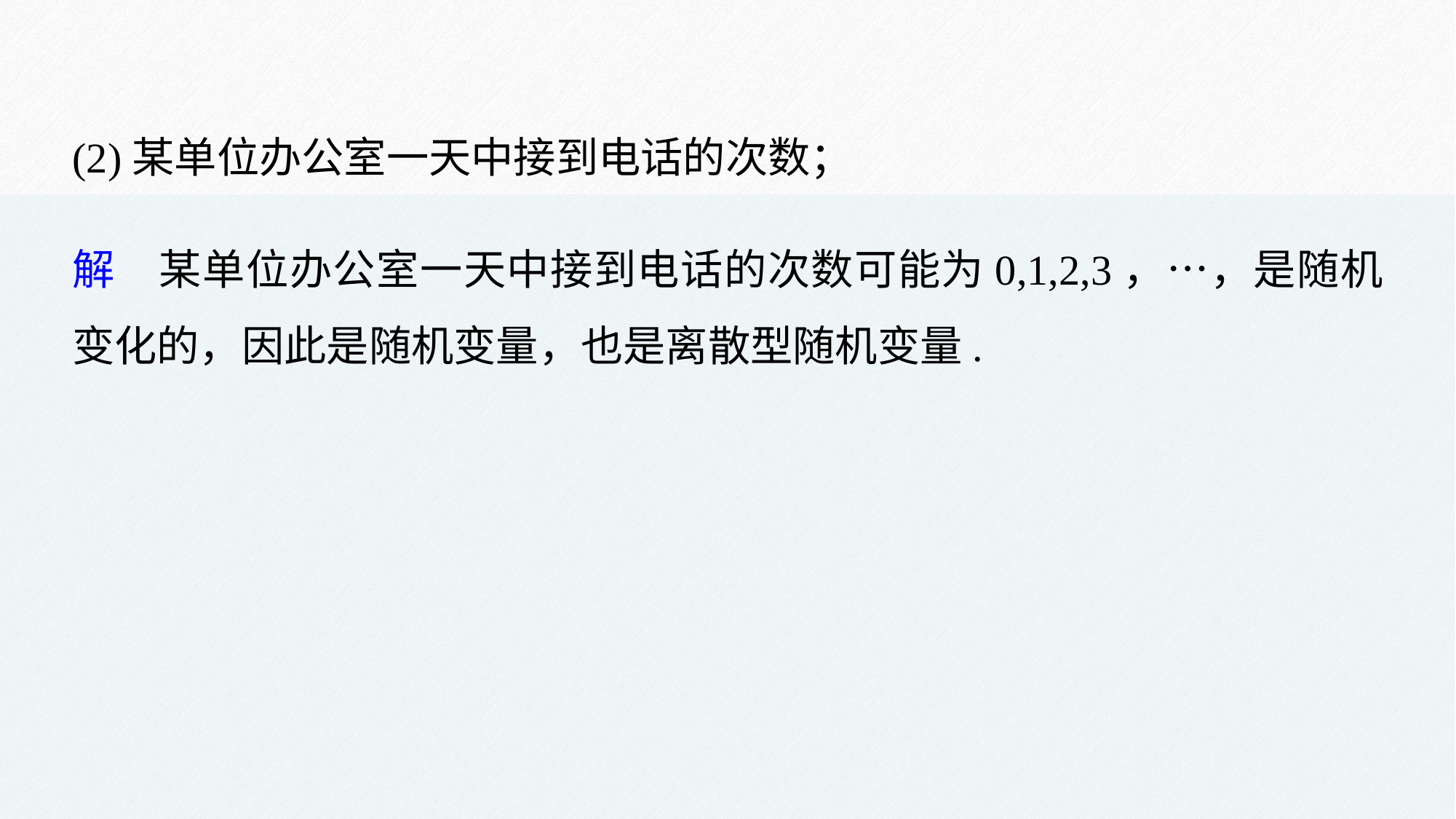

(2)某单位办公室一天中接到电话的次数；
解　某单位办公室一天中接到电话的次数可能为0,1,2,3，…，是随机变化的，因此是随机变量，也是离散型随机变量.